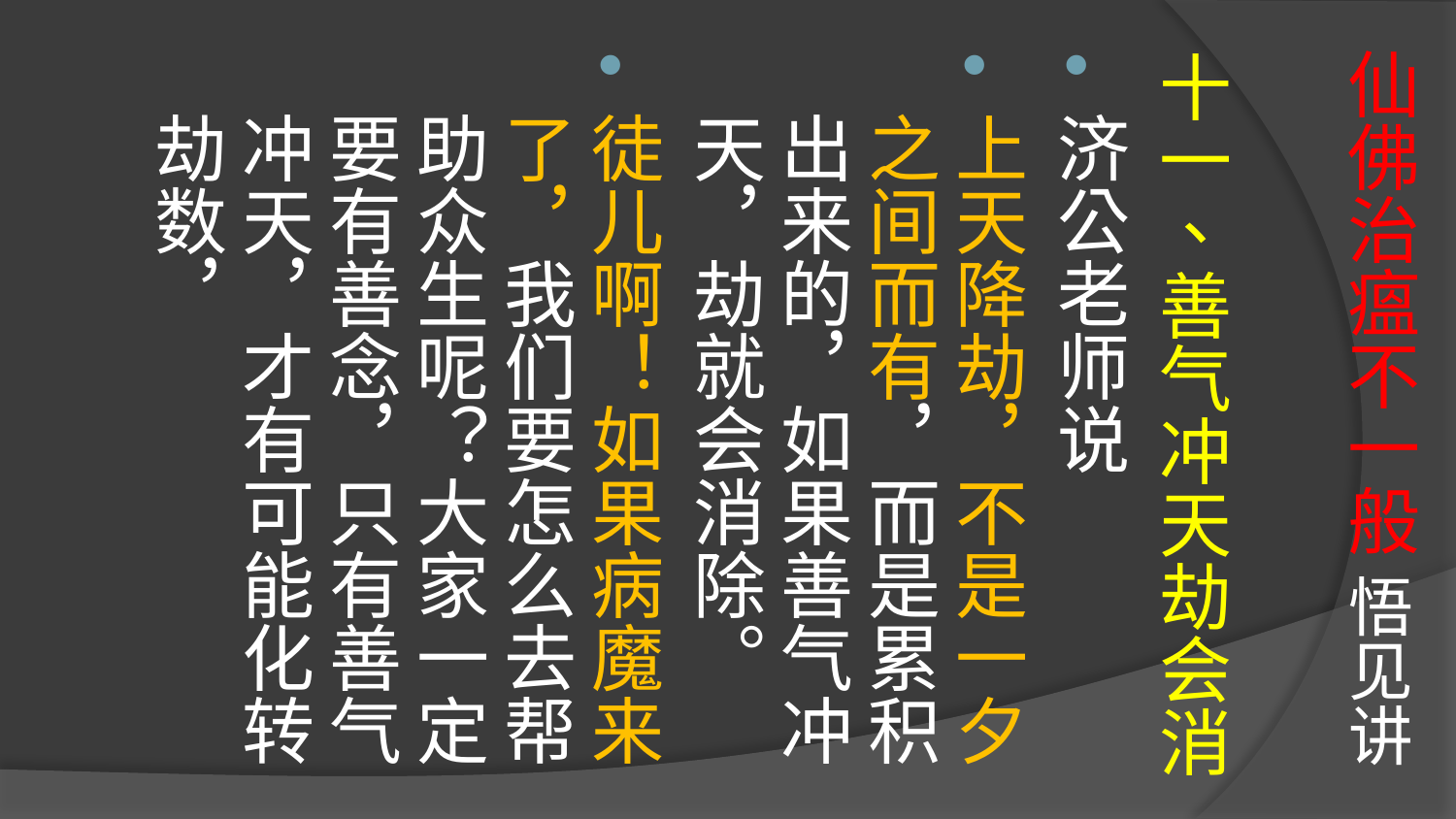

# 仙佛治瘟不一般 悟见讲
十一、善气冲天劫会消
济公老师说
上天降劫，不是一夕之间而有，而是累积出来的，如果善气冲天，劫就会消除。
徒儿啊！如果病魔来了，我们要怎么去帮助众生呢？大家一定要有善念，只有善气冲天，才有可能化转劫数，